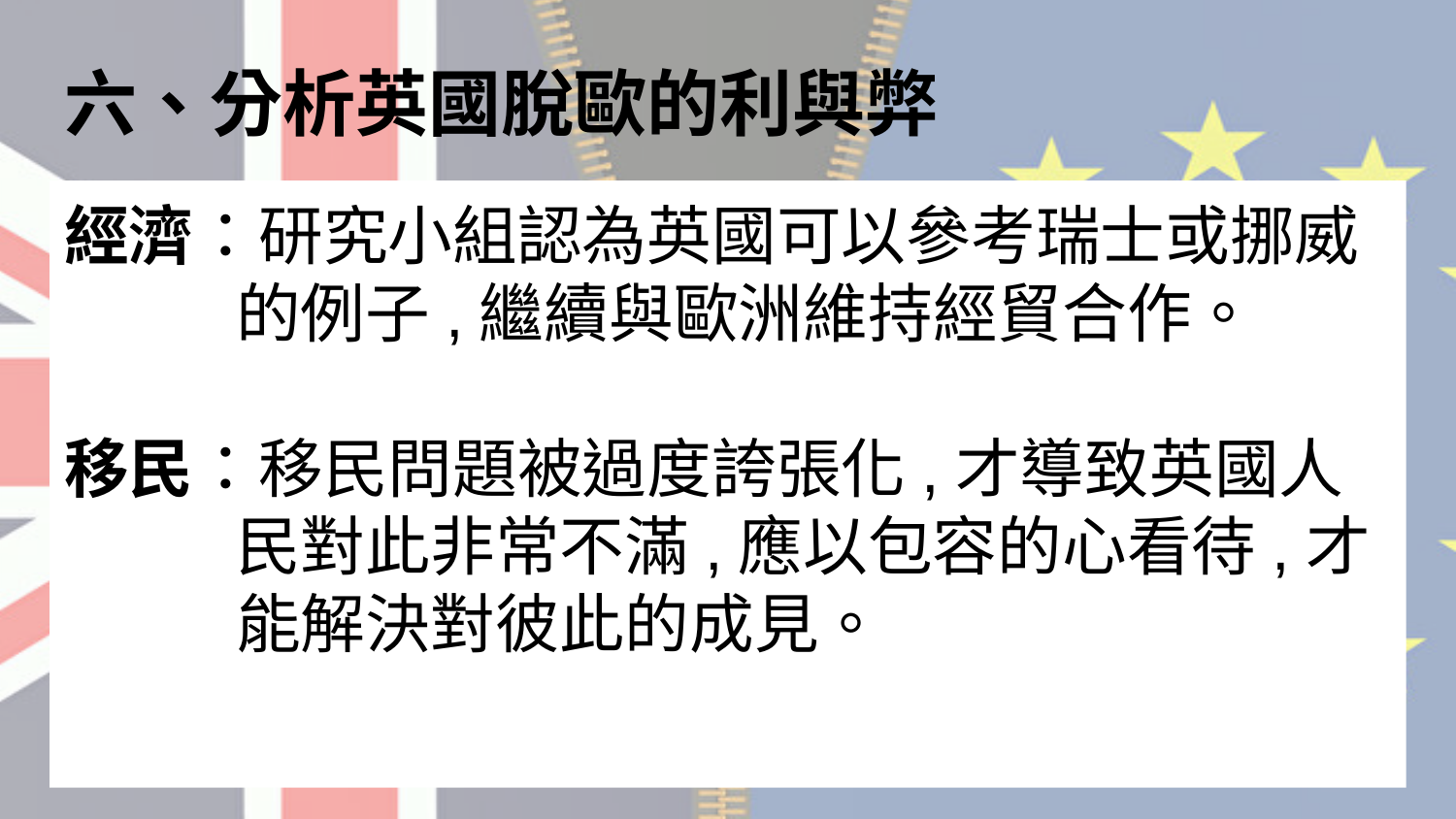

# 六、分析英國脫歐的利與弊
經濟：研究小組認為英國可以參考瑞士或挪威的例子,繼續與歐洲維持經貿合作。

移民：移民問題被過度誇張化,才導致英國人民對此非常不滿,應以包容的心看待,才能解決對彼此的成見。